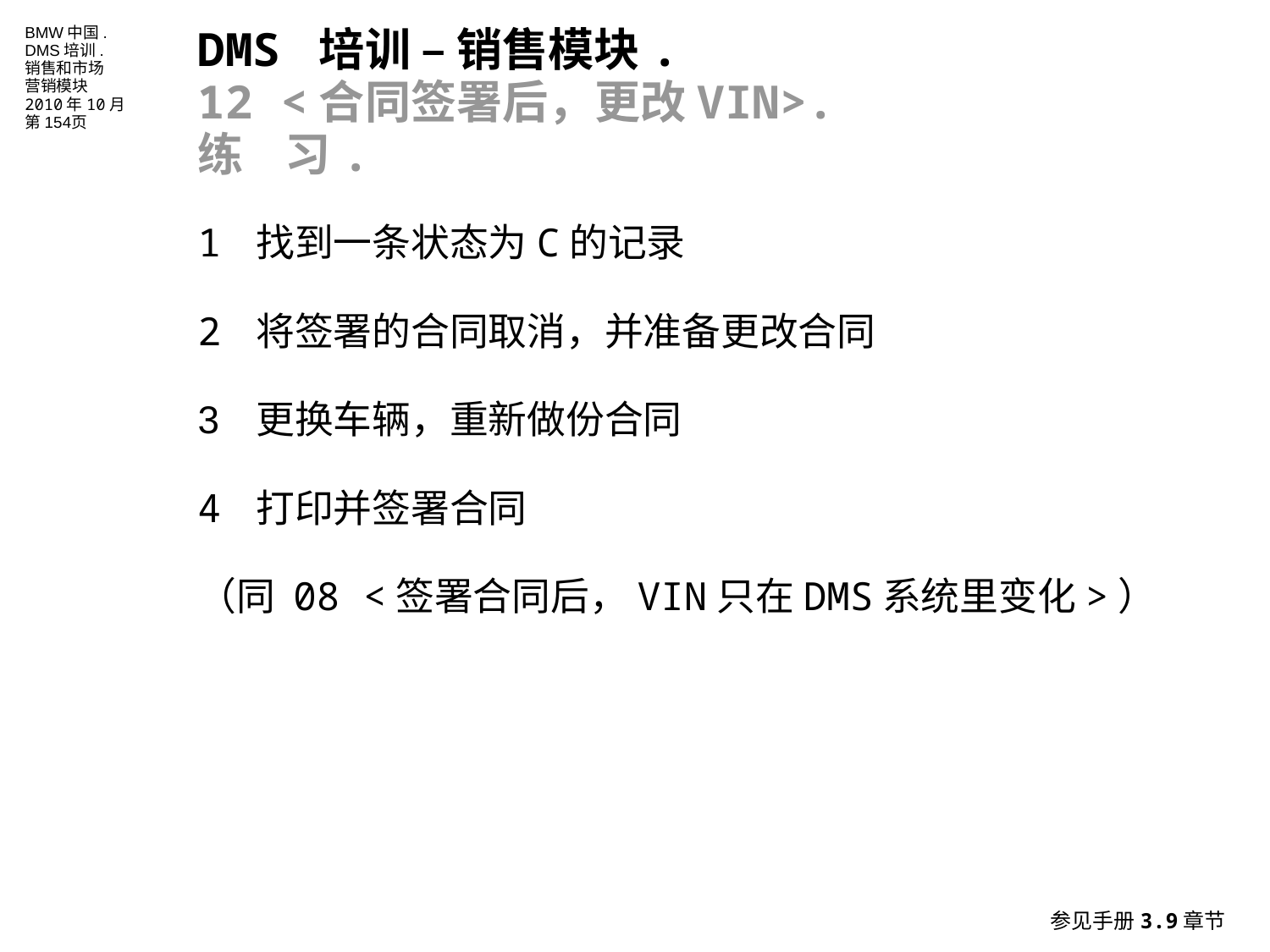

DMS 培训 – 销售模块.
12 <合同签署后，更改VIN>.
练    习.
1	找到一条状态为C的记录

2	将签署的合同取消，并准备更改合同

更换车辆，重新做份合同

4	打印并签署合同

（同 08 <签署合同后，VIN只在DMS系统里变化>）

参见手册3.9章节